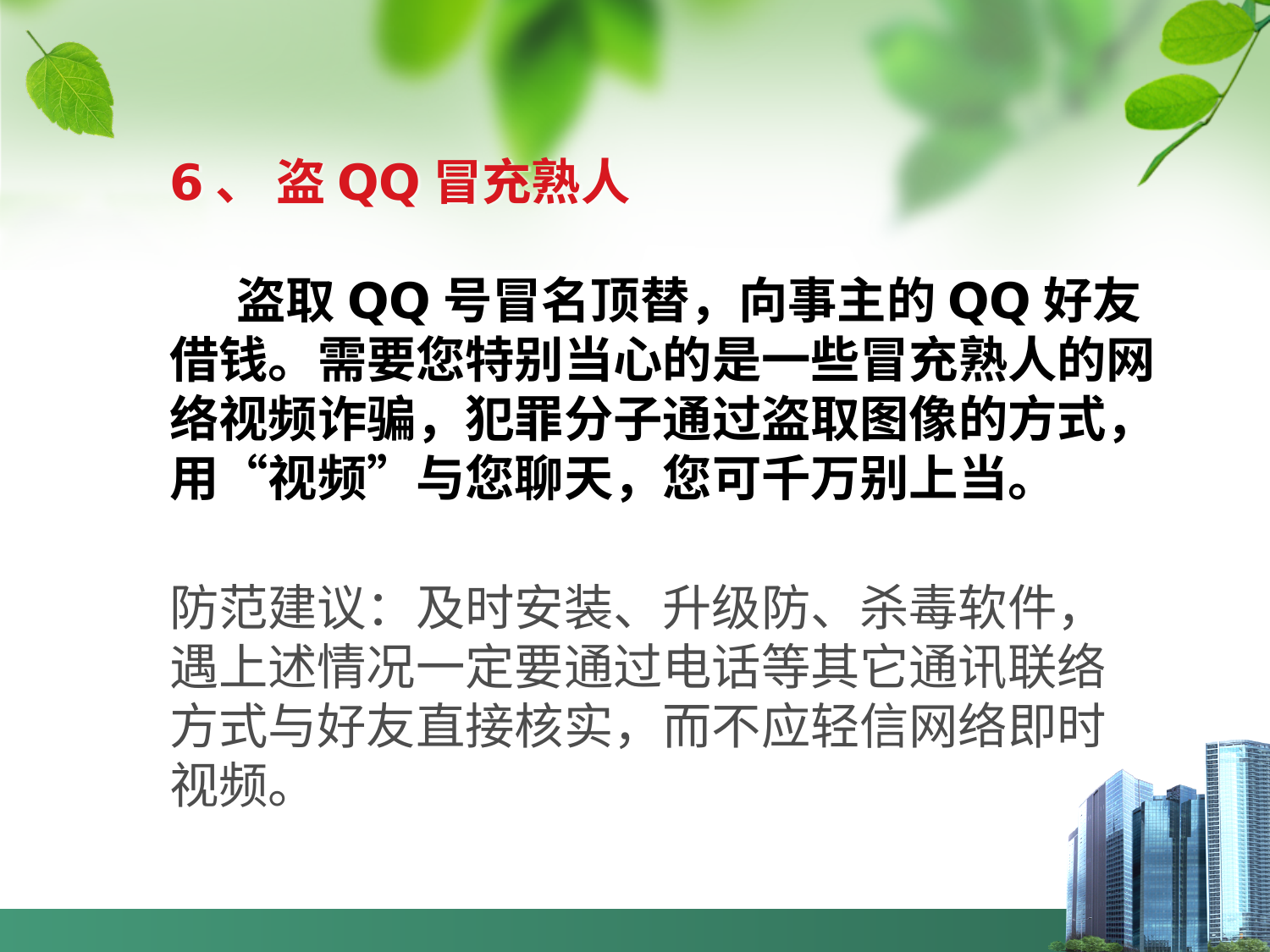

# 6、 盗QQ冒充熟人 盗取QQ号冒名顶替，向事主的QQ好友借钱。需要您特别当心的是一些冒充熟人的网络视频诈骗，犯罪分子通过盗取图像的方式，用“视频”与您聊天，您可千万别上当。
1
防范建议：及时安装、升级防、杀毒软件，遇上述情况一定要通过电话等其它通讯联络方式与好友直接核实，而不应轻信网络即时视频。